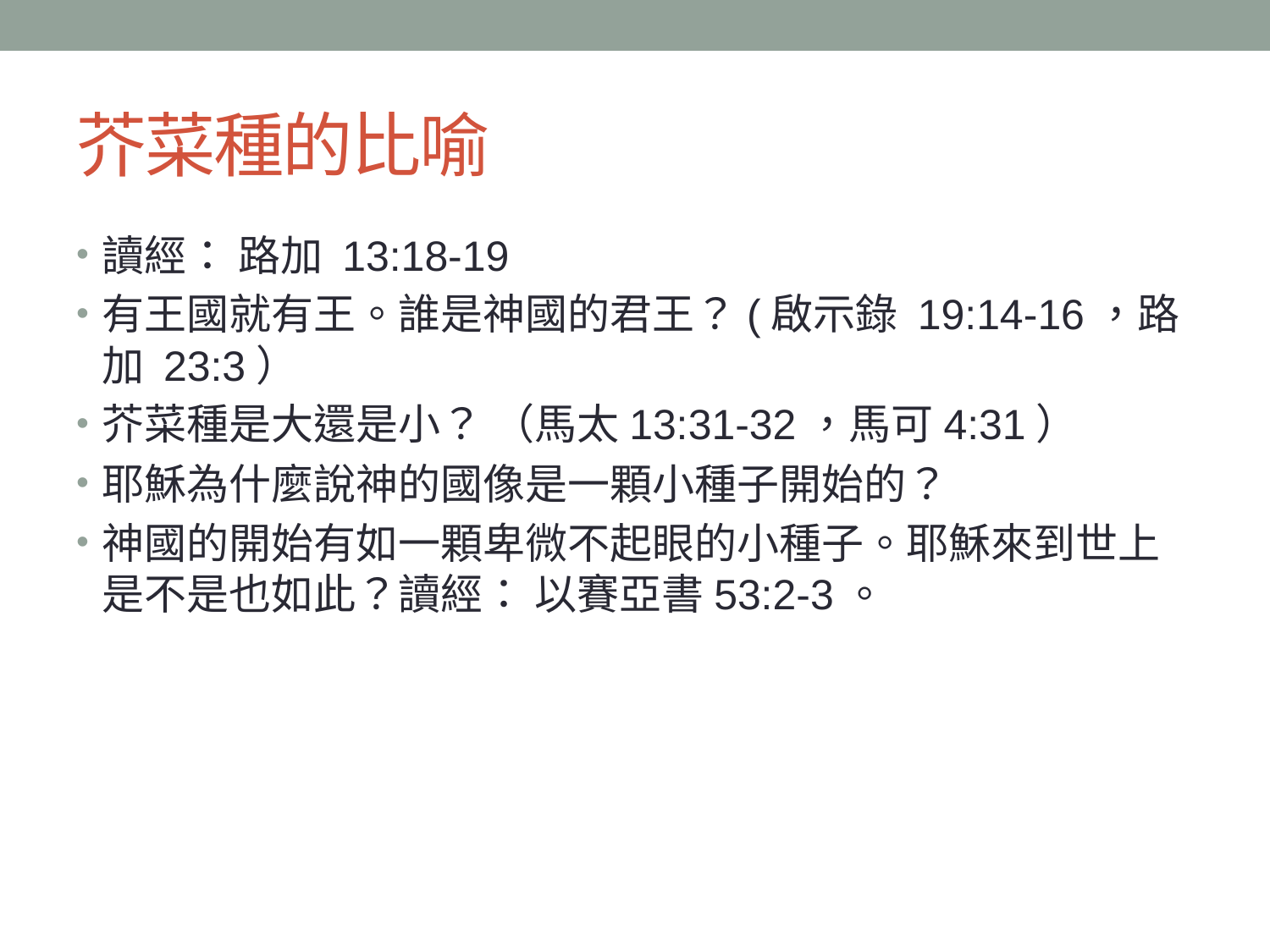

# 芥菜種的比喻
讀經： 路加 13:18-19
有王國就有王。誰是神國的君王？(啟示錄 19:14-16，路加 23:3）
芥菜種是大還是小？ （馬太13:31-32，馬可4:31）
耶穌為什麼說神的國像是一顆小種子開始的？
神國的開始有如一顆卑微不起眼的小種子。耶穌來到世上是不是也如此？讀經： 以賽亞書53:2-3。